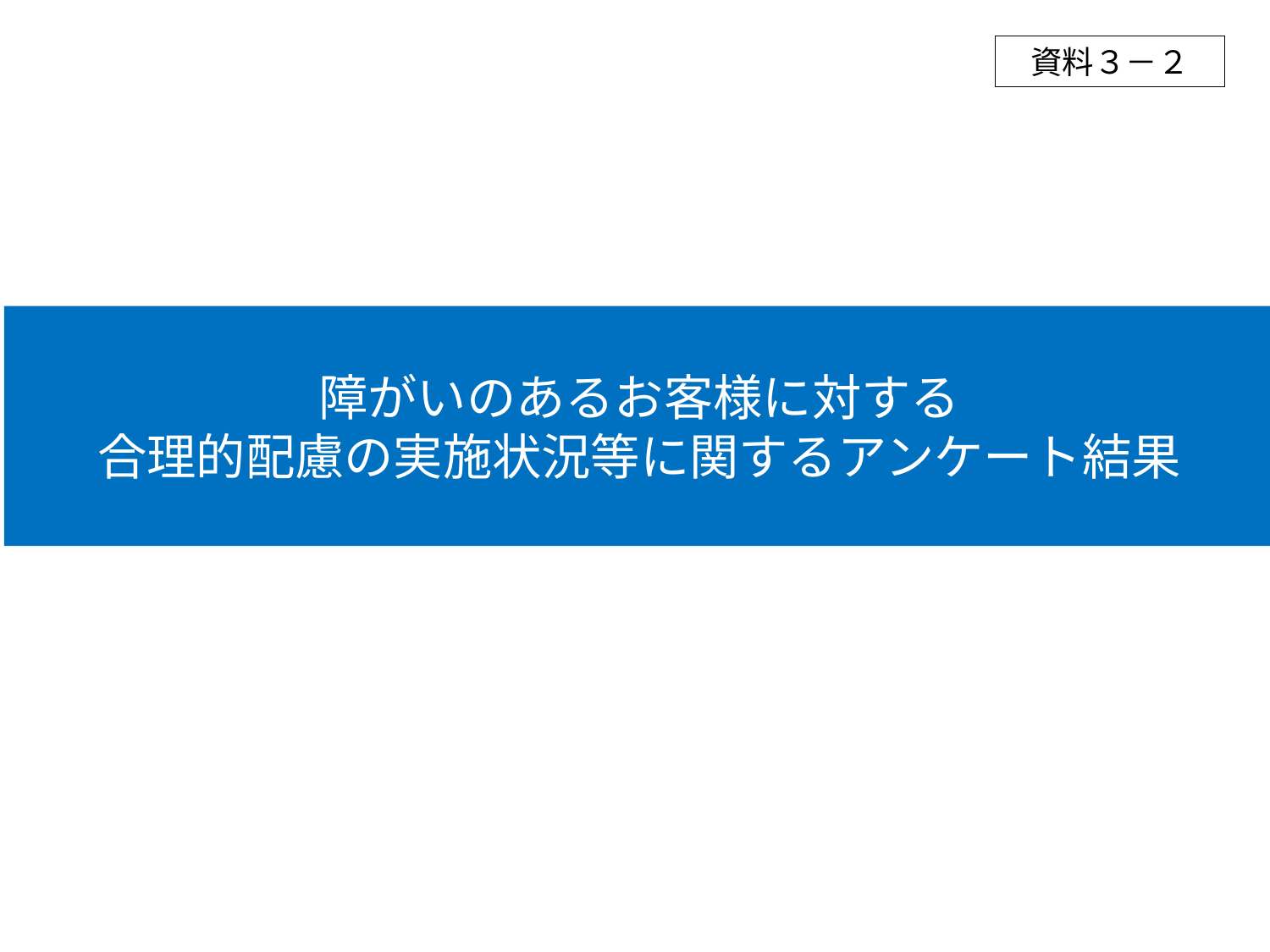

資料３－２
障がいのあるお客様に対する
合理的配慮の実施状況等に関するアンケート結果